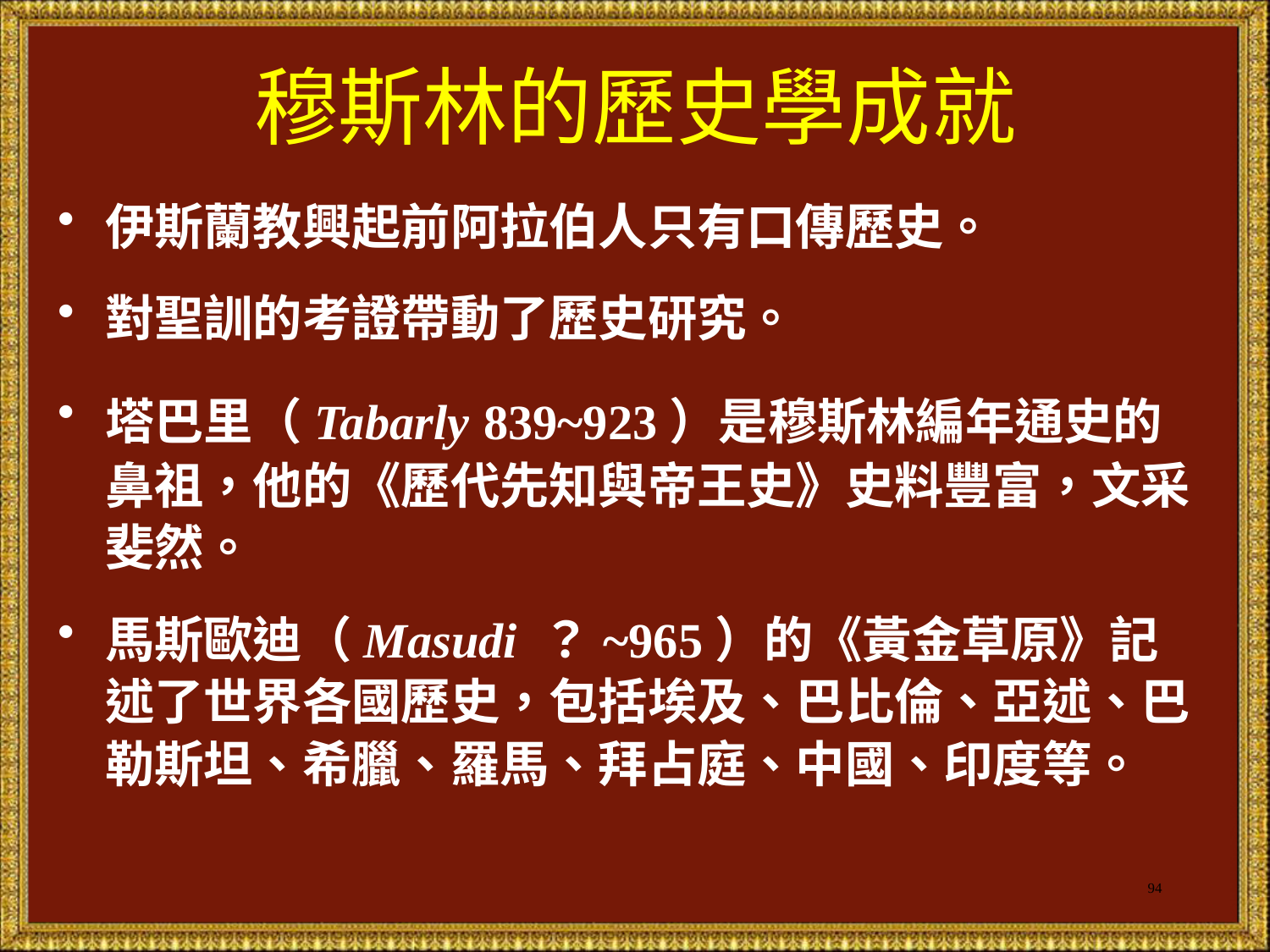

穆斯林的歷史學成就
伊斯蘭教興起前阿拉伯人只有口傳歷史。
對聖訓的考證帶動了歷史研究。
塔巴里（Tabarly 839~923）是穆斯林編年通史的鼻祖，他的《歷代先知與帝王史》史料豐富，文采斐然。
馬斯歐迪（Masudi ？~965）的《黃金草原》記述了世界各國歷史，包括埃及、巴比倫、亞述、巴勒斯坦、希臘、羅馬、拜占庭、中國、印度等。
94